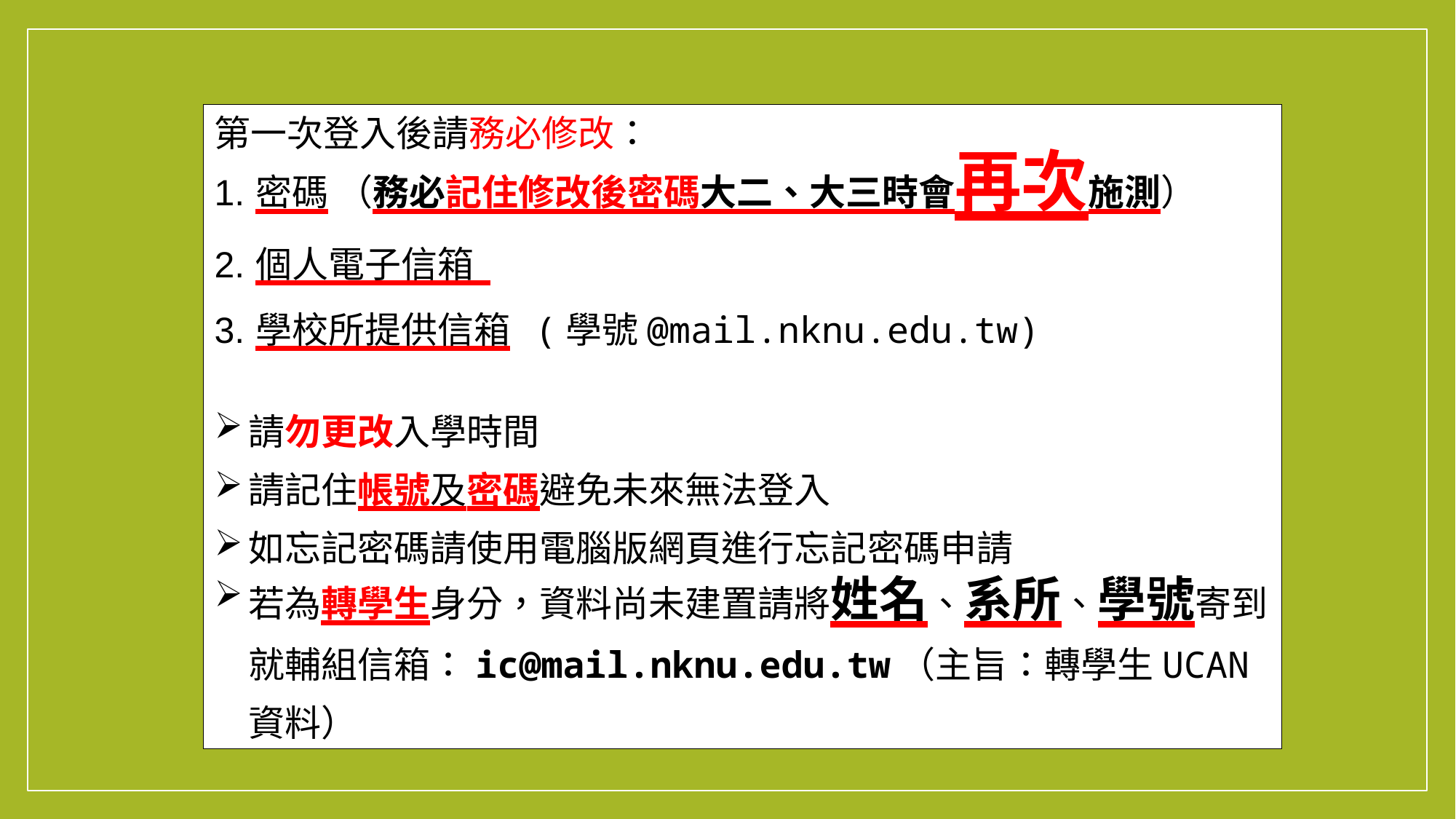

第一次登入後請務必修改：
密碼 （務必記住修改後密碼大二、大三時會再次施測）
個人電子信箱
學校所提供信箱  (學號@mail.nknu.edu.tw)

請勿更改入學時間
請記住帳號及密碼避免未來無法登入
如忘記密碼請使用電腦版網頁進行忘記密碼申請
若為轉學生身分，資料尚未建置請將姓名、系所、學號寄到就輔組信箱：ic@mail.nknu.edu.tw（主旨：轉學生UCAN資料）